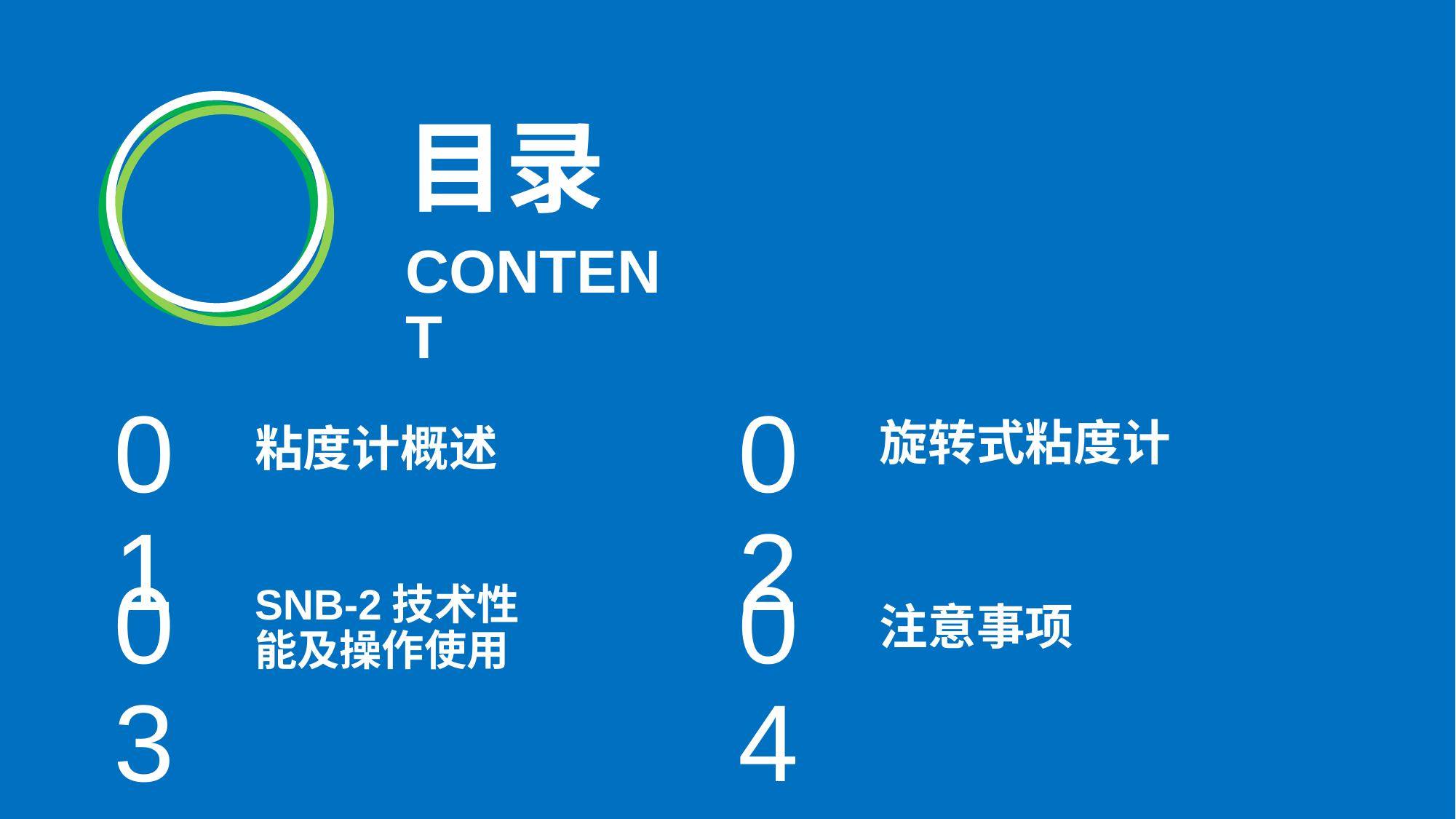

目录
CONTENT
01
02
旋转式粘度计
粘度计概述
03
04
SNB-2技术性能及操作使用
注意事项